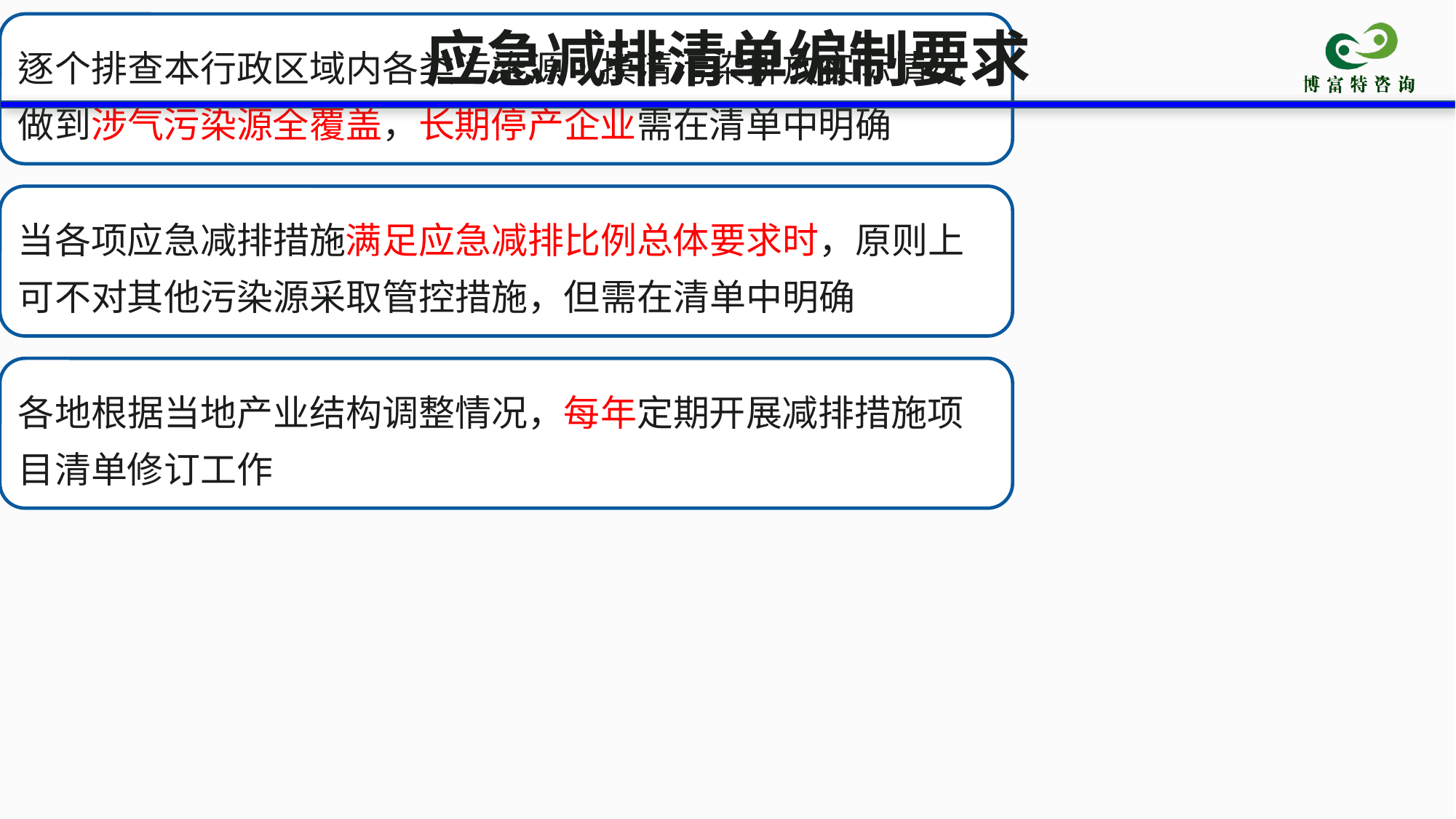

应急减排清单编制要求

逐个排查本行政区域内各类污染源，摸清污染排放实际情况，做到涉气污染源全覆盖，长期停产企业需在清单中明确
当各项应急减排措施满足应急减排比例总体要求时，原则上可不对其他污染源采取管控措施，但需在清单中明确
各地根据当地产业结构调整情况，每年定期开展减排措施项目清单修订工作